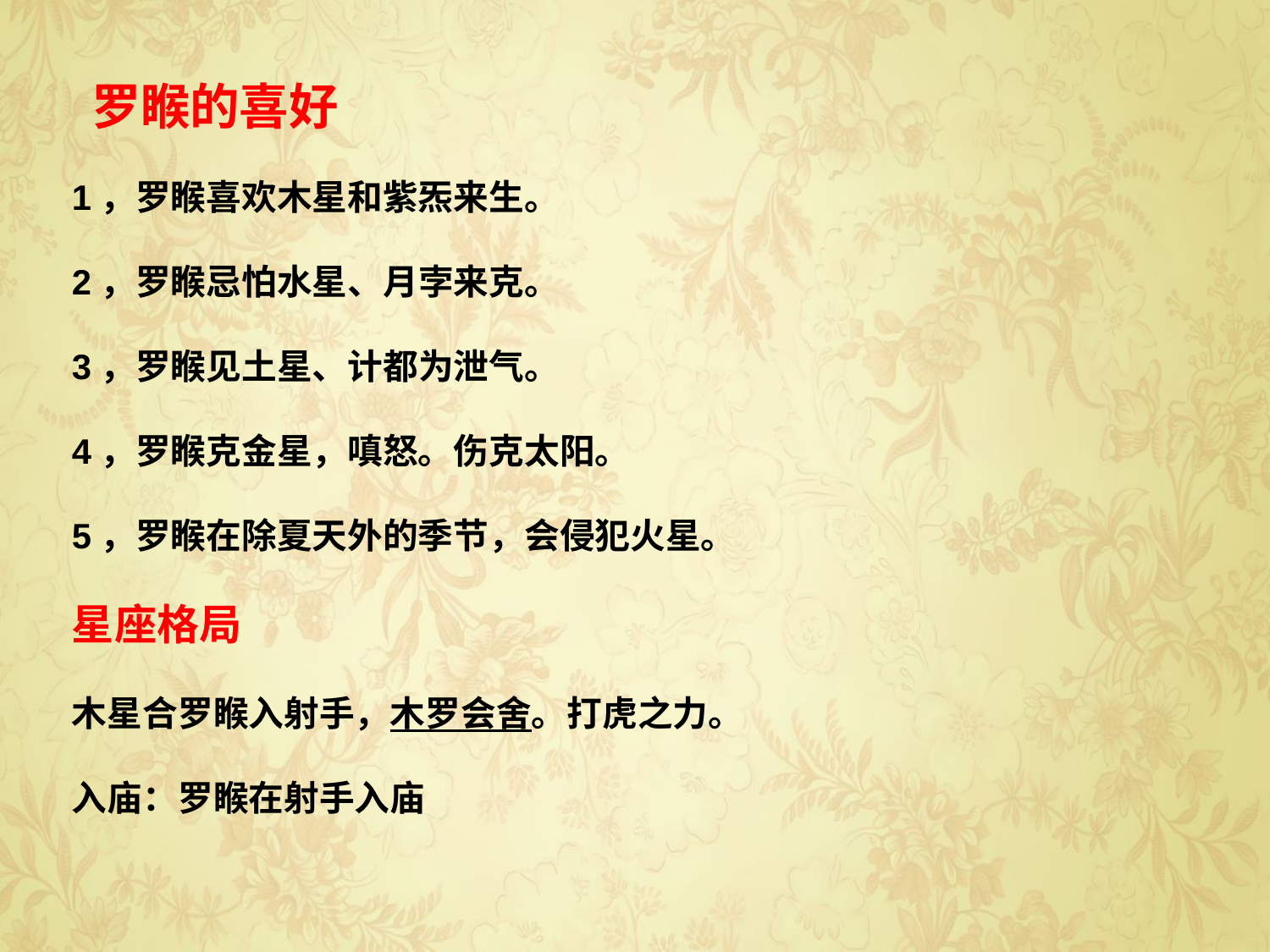

罗睺的喜好
1，罗睺喜欢木星和紫炁来生。

2，罗睺忌怕水星、月孛来克。

3，罗睺见土星、计都为泄气。

4，罗睺克金星，嗔怒。伤克太阳。

5，罗睺在除夏天外的季节，会侵犯火星。

星座格局

木星合罗睺入射手，木罗会舍。打虎之力。

入庙：罗睺在射手入庙